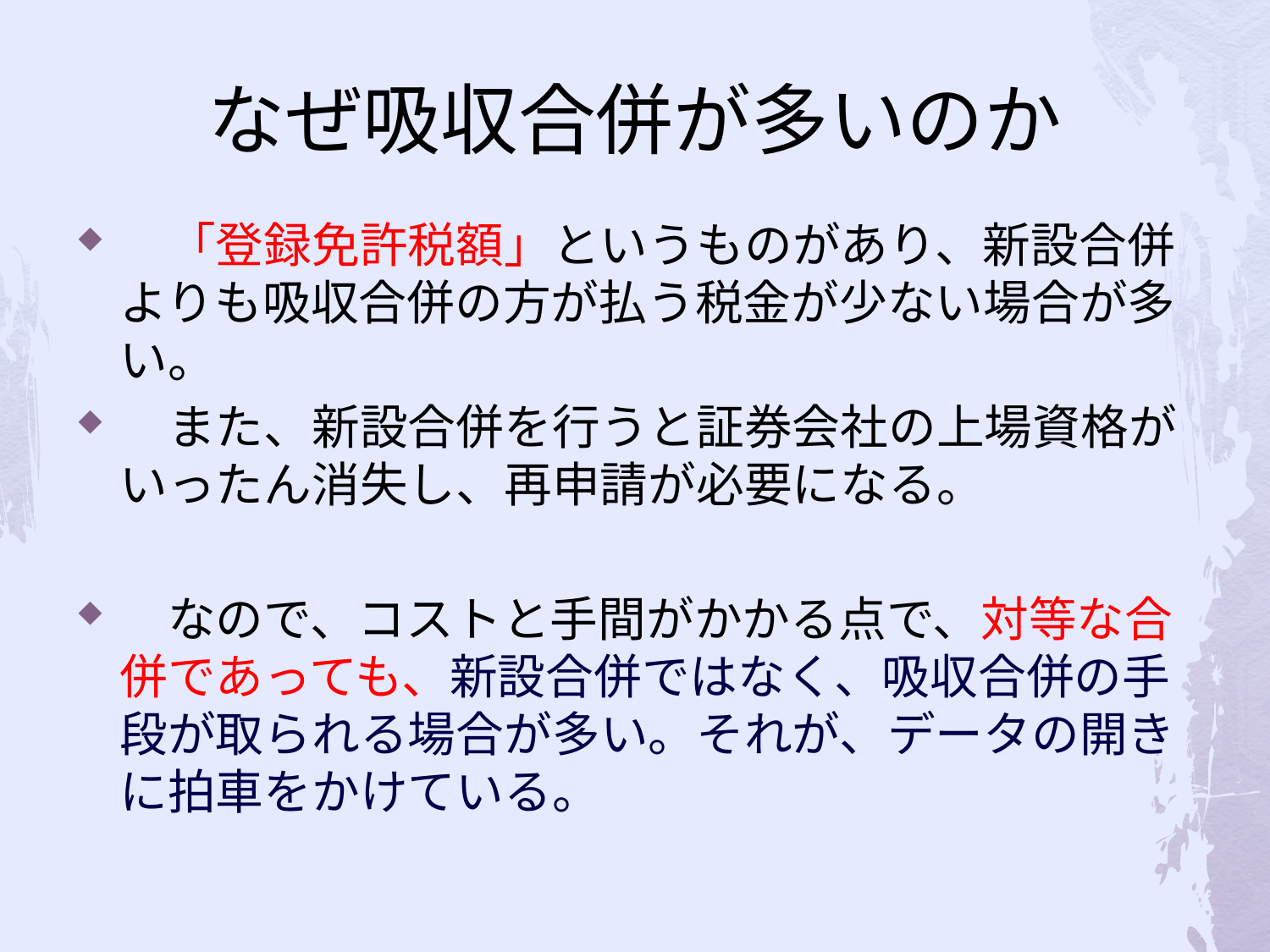

# なぜ吸収合併が多いのか
　「登録免許税額」というものがあり、新設合併よりも吸収合併の方が払う税金が少ない場合が多い。
　また、新設合併を行うと証券会社の上場資格がいったん消失し、再申請が必要になる。

　なので、コストと手間がかかる点で、対等な合併であっても、新設合併ではなく、吸収合併の手段が取られる場合が多い。それが、データの開きに拍車をかけている。